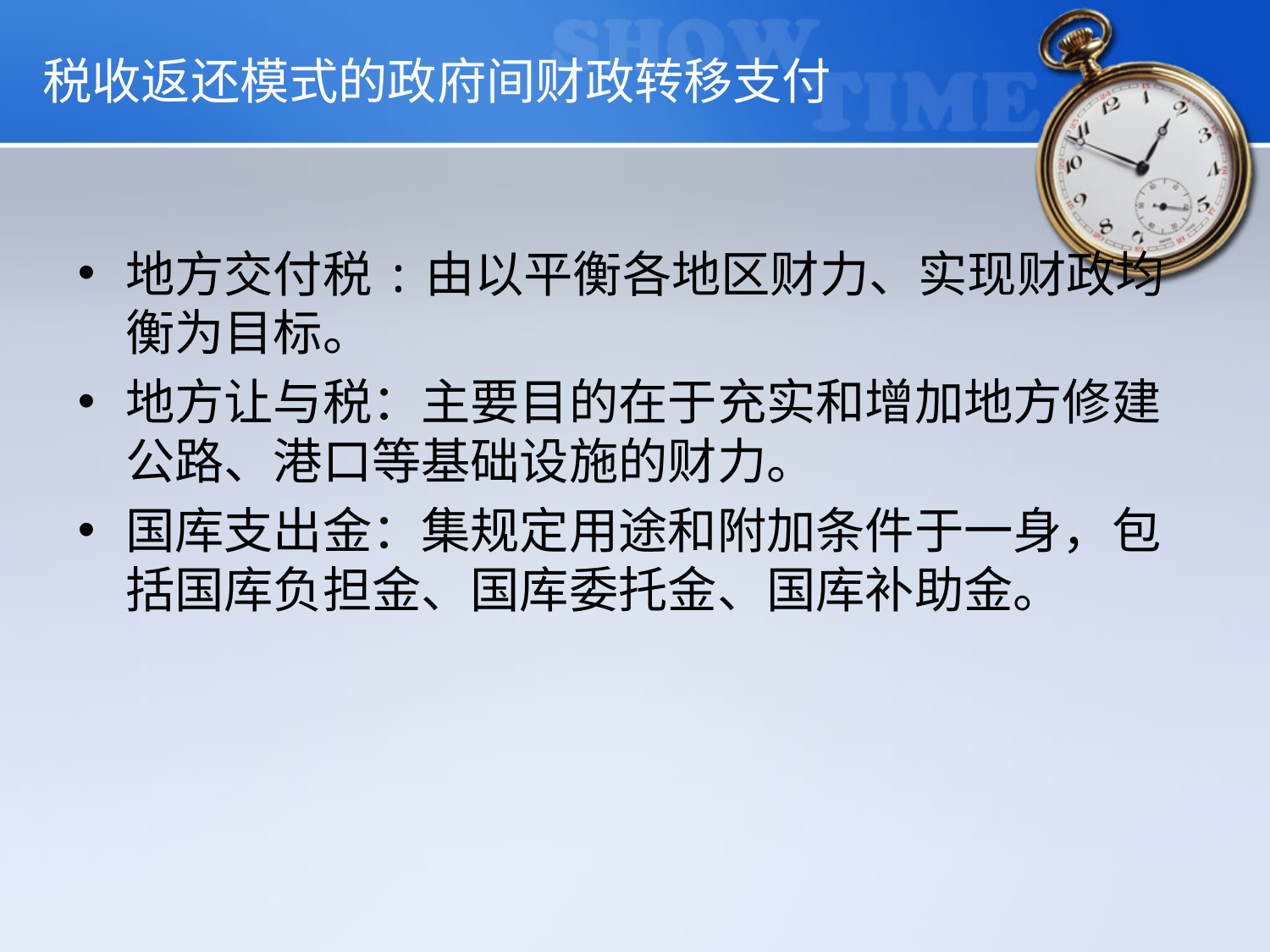

# 税收返还模式的政府间财政转移支付
地方交付税:由以平衡各地区财力、实现财政均衡为目标。
地方让与税：主要目的在于充实和增加地方修建公路、港口等基础设施的财力。
国库支出金：集规定用途和附加条件于一身，包括国库负担金、国库委托金、国库补助金。